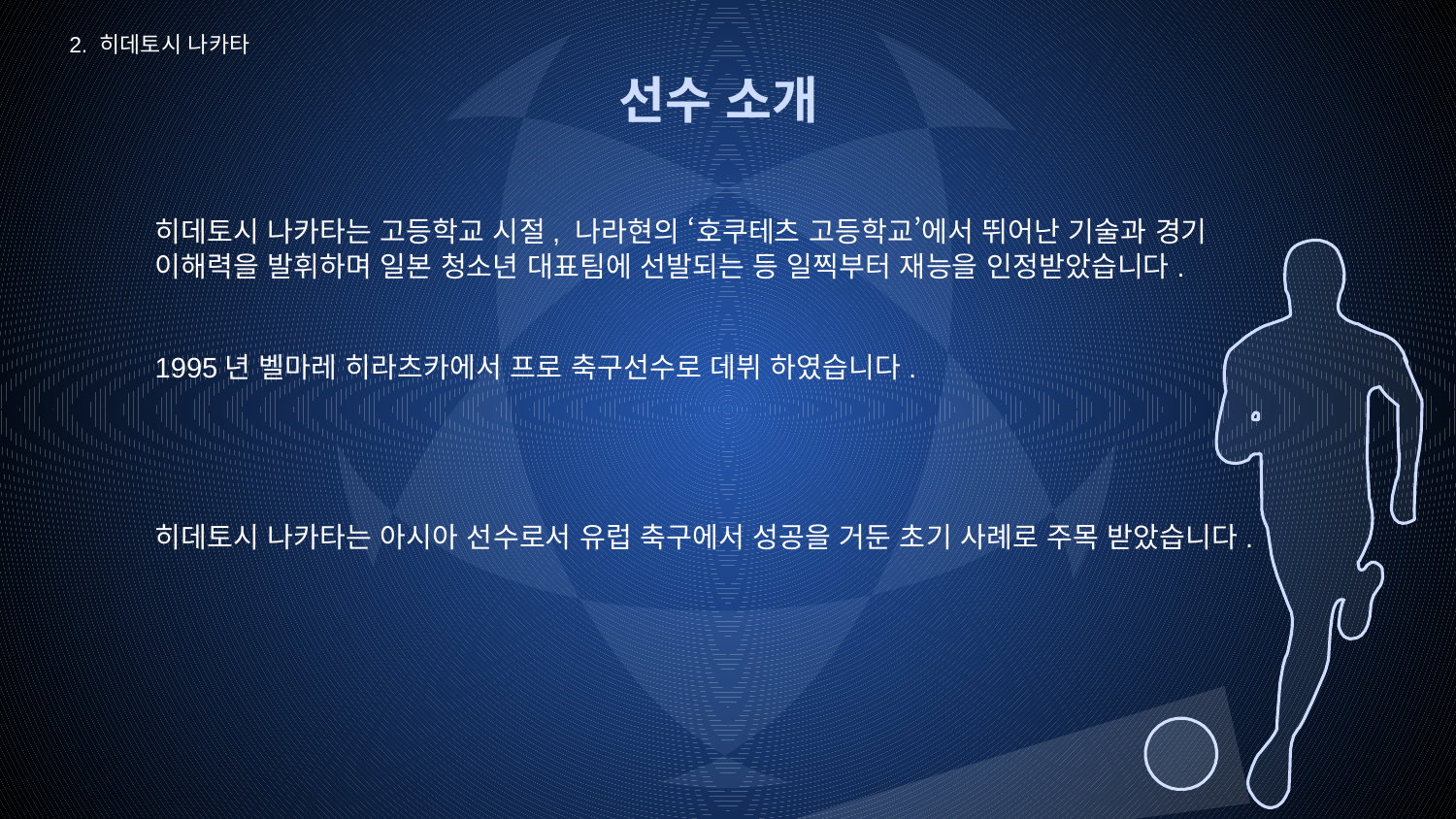

2. 히데토시 나카타
# 선수 소개
히데토시 나카타는 고등학교 시절, 나라현의 ‘호쿠테츠 고등학교’에서 뛰어난 기술과 경기
이해력을 발휘하며 일본 청소년 대표팀에 선발되는 등 일찍부터 재능을 인정받았습니다.

1995년 벨마레 히라츠카에서 프로 축구선수로 데뷔 하였습니다.

히데토시 나카타는 아시아 선수로서 유럽 축구에서 성공을 거둔 초기 사례로 주목 받았습니다.